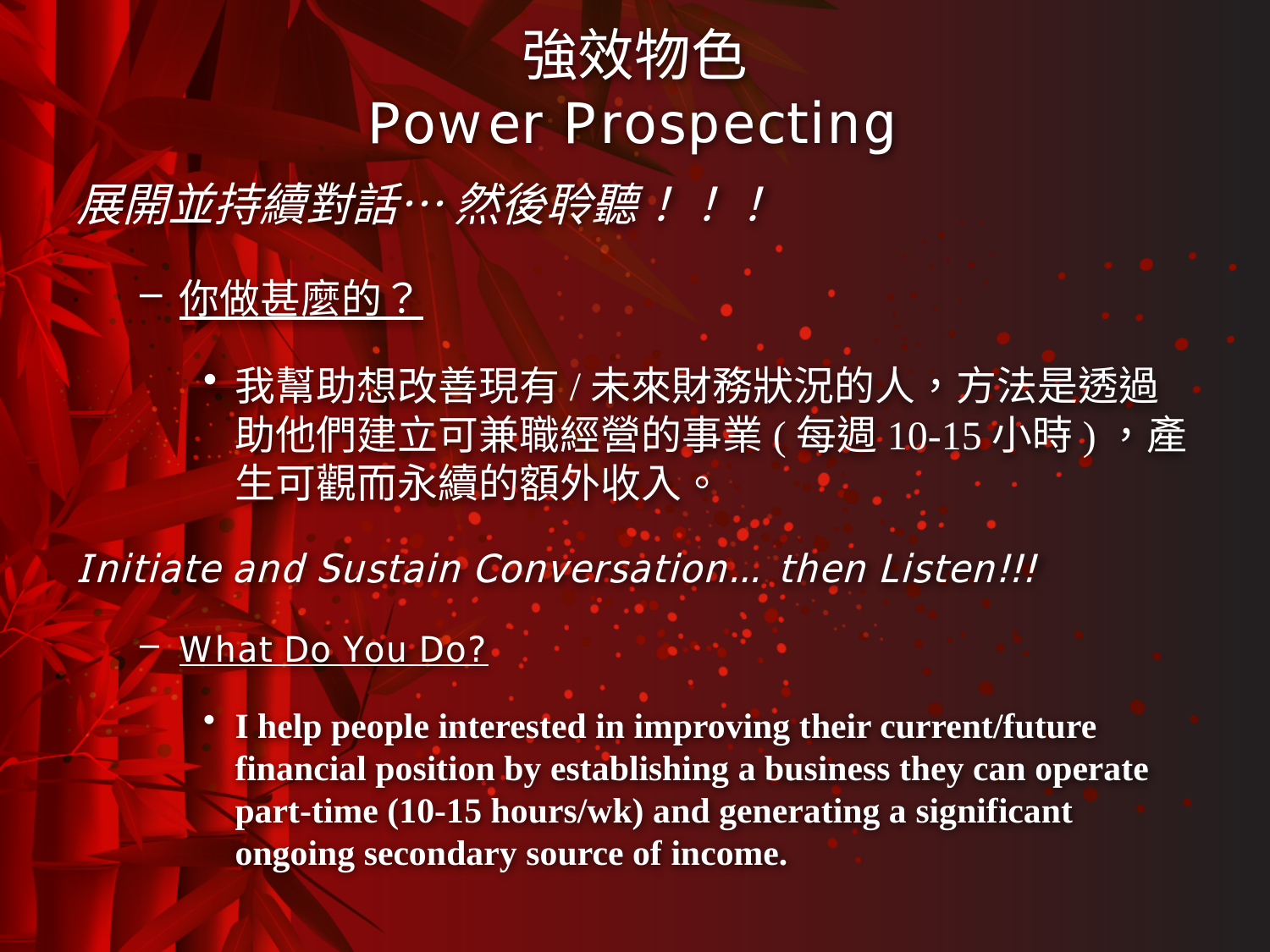

# 強效物色 Power Prospecting
展開並持續對話… 然後聆聽！！！
你做甚麼的？
我幫助想改善現有/未來財務狀況的人，方法是透過助他們建立可兼職經營的事業(每週10-15小時)，產生可觀而永續的額外收入。
Initiate and Sustain Conversation… then Listen!!!
What Do You Do?
I help people interested in improving their current/future financial position by establishing a business they can operate part-time (10-15 hours/wk) and generating a significant ongoing secondary source of income.